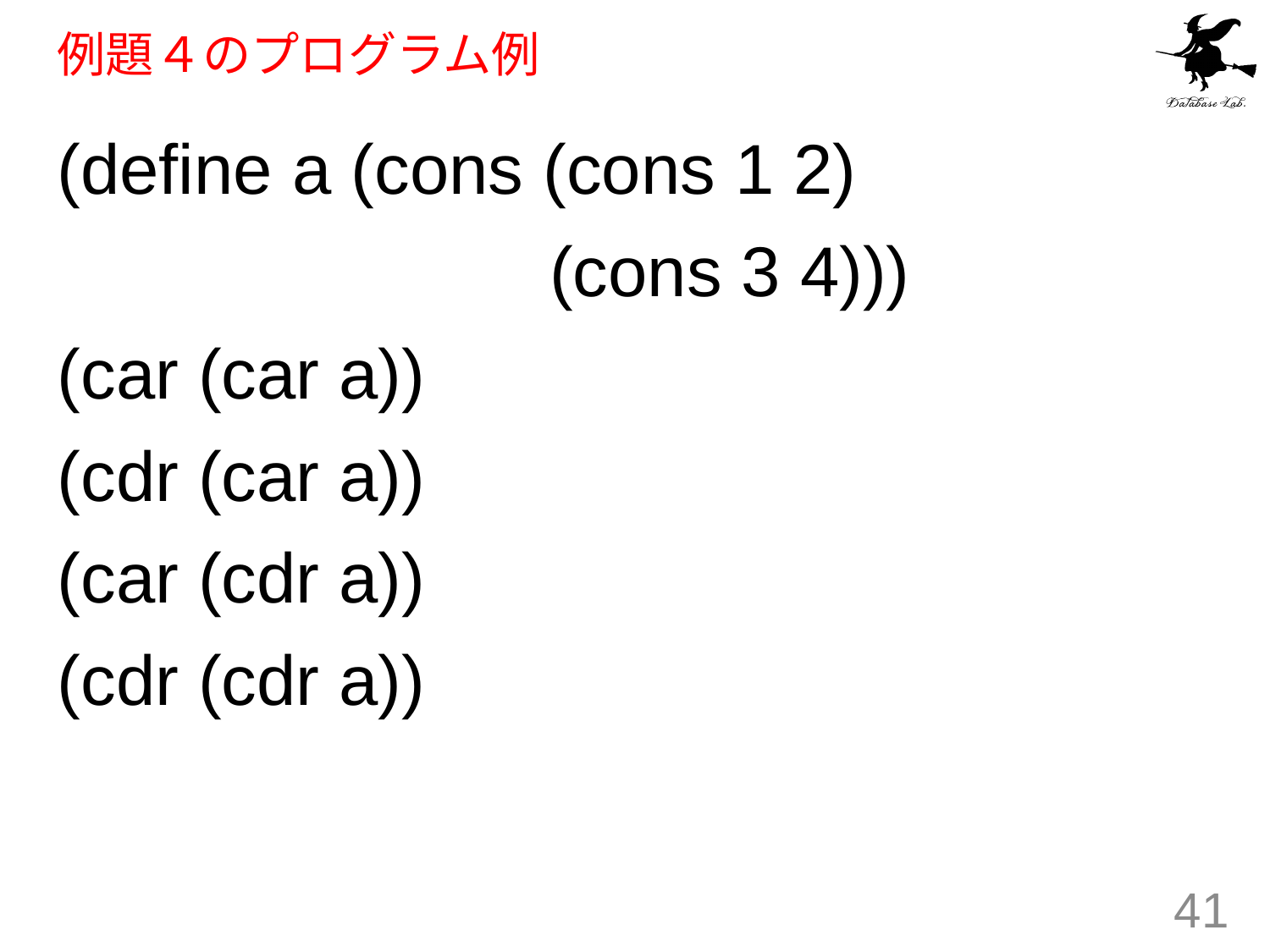

# 例題４のプログラム例
(define a (cons (cons 1 2)
                         (cons 3 4)))
(car (car a))
(cdr (car a))
(car (cdr a))
(cdr (cdr a))
41